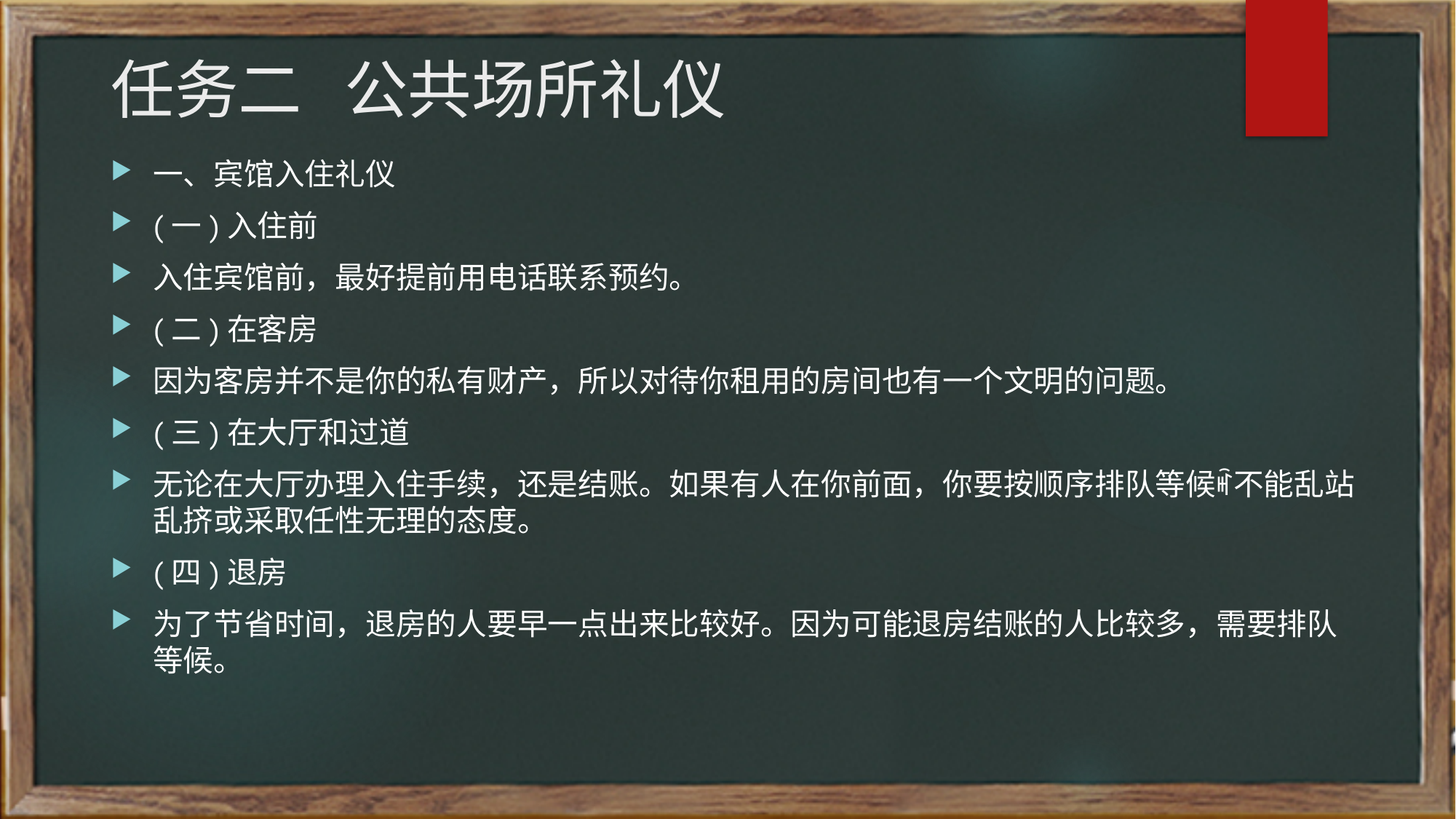

# 任务二   公共场所礼仪
一、宾馆入住礼仪
(一)入住前
入住宾馆前，最好提前用电话联系预约。
(二)在客房
因为客房并不是你的私有财产，所以对待你租用的房间也有一个文明的问题。
(三)在大厅和过道
无论在大厅办理入住手续，还是结账。如果有人在你前面，你要按顺序排队等候ꎬ不能乱站乱挤或采取任性无理的态度。
(四)退房
为了节省时间，退房的人要早一点出来比较好。因为可能退房结账的人比较多，需要排队等候。